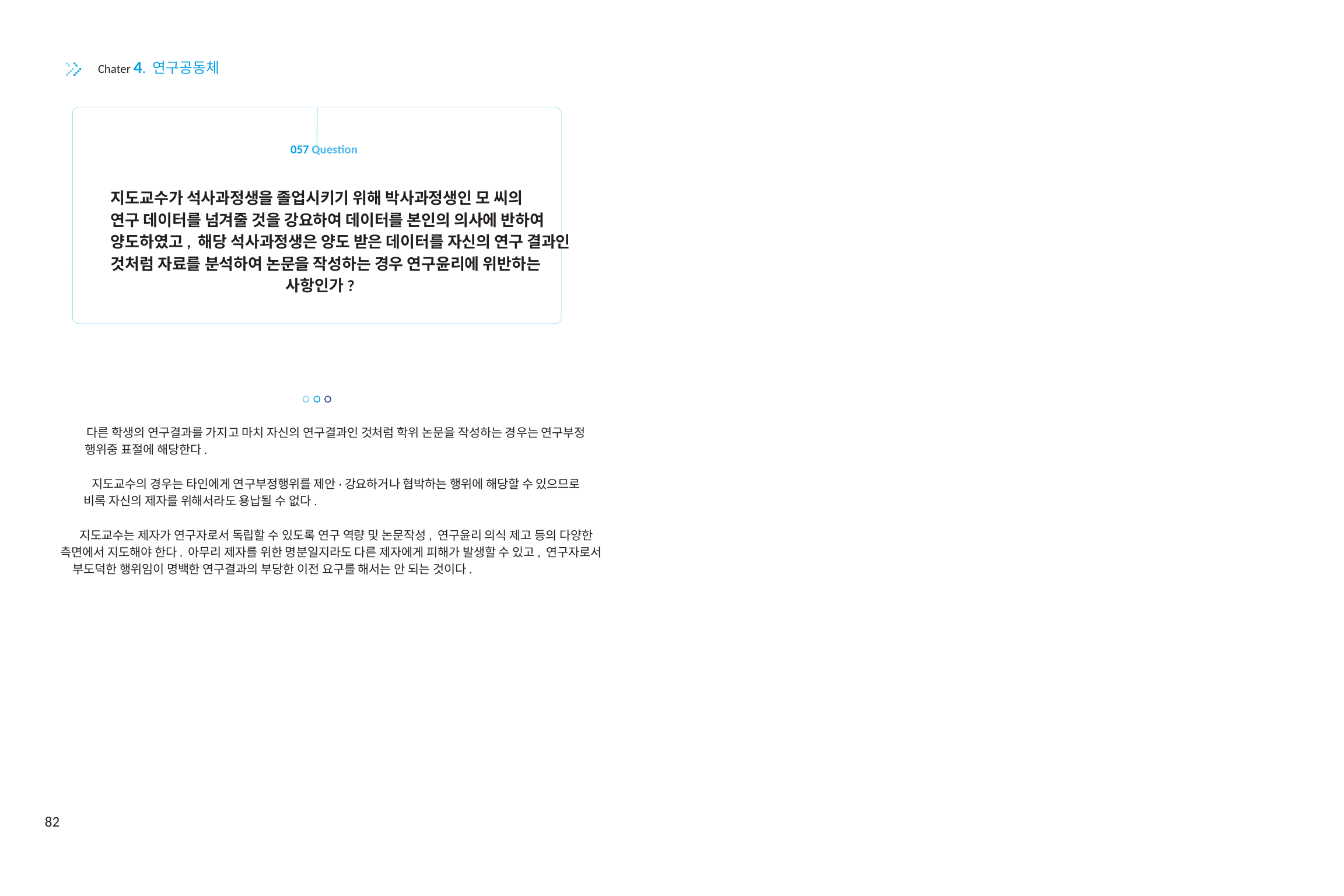

Chater 4. 연구공동체

057 Question

지도교수가 석사과정생을 졸업시키기 위해 박사과정생인 모 씨의
연구 데이터를 넘겨줄 것을 강요하여 데이터를 본인의 의사에 반하여
양도하였고, 해당 석사과정생은 양도 받은 데이터를 자신의 연구 결과인
것처럼 자료를 분석하여 논문을 작성하는 경우 연구윤리에 위반하는
사항인가?

다른 학생의 연구결과를 가지고 마치 자신의 연구결과인 것처럼 학위 논문을 작성하는 경우는 연구부정
행위중 표절에 해당한다.
지도교수의 경우는 타인에게 연구부정행위를 제안·강요하거나 협박하는 행위에 해당할 수 있으므로
비록 자신의 제자를 위해서라도 용납될 수 없다.
지도교수는 제자가 연구자로서 독립할 수 있도록 연구 역량 및 논문작성, 연구윤리 의식 제고 등의 다양한
측면에서 지도해야 한다. 아무리 제자를 위한 명분일지라도 다른 제자에게 피해가 발생할 수 있고, 연구자로서
부도덕한 행위임이 명백한 연구결과의 부당한 이전 요구를 해서는 안 되는 것이다.
82